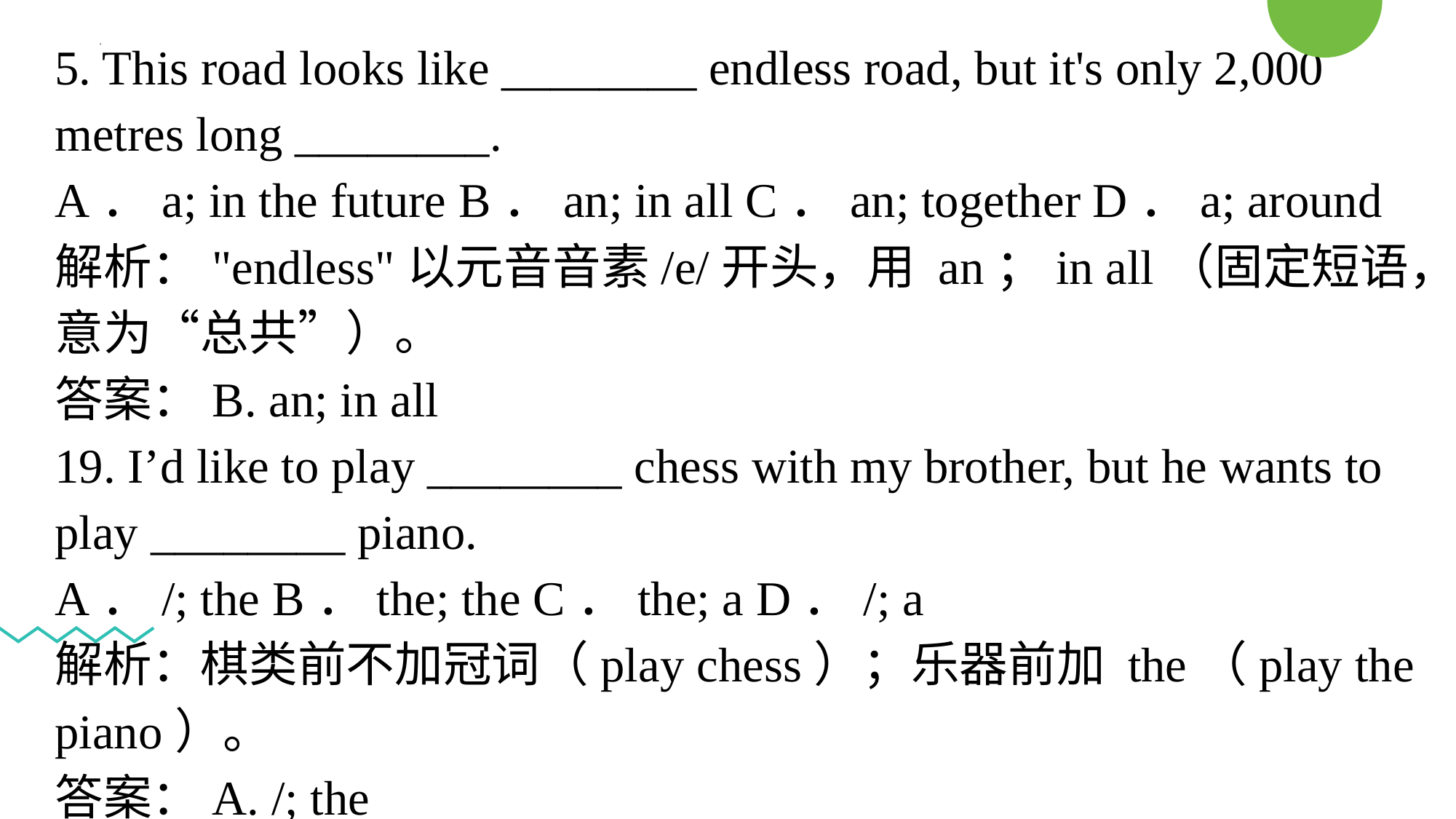

5. This road looks like ________ endless road, but it's only 2,000 metres long ________.
A．a; in the future B．an; in all C．an; together D．a; around
解析："endless"以元音音素/e/开头，用 an；in all（固定短语，意为“总共”）。
答案：B. an; in all
19. I’d like to play ________ chess with my brother, but he wants to play ________ piano.
A．/; the B．the; the C．the; a D．/; a
解析：棋类前不加冠词（play chess）；乐器前加 the（play the piano）。
答案：A. /; the